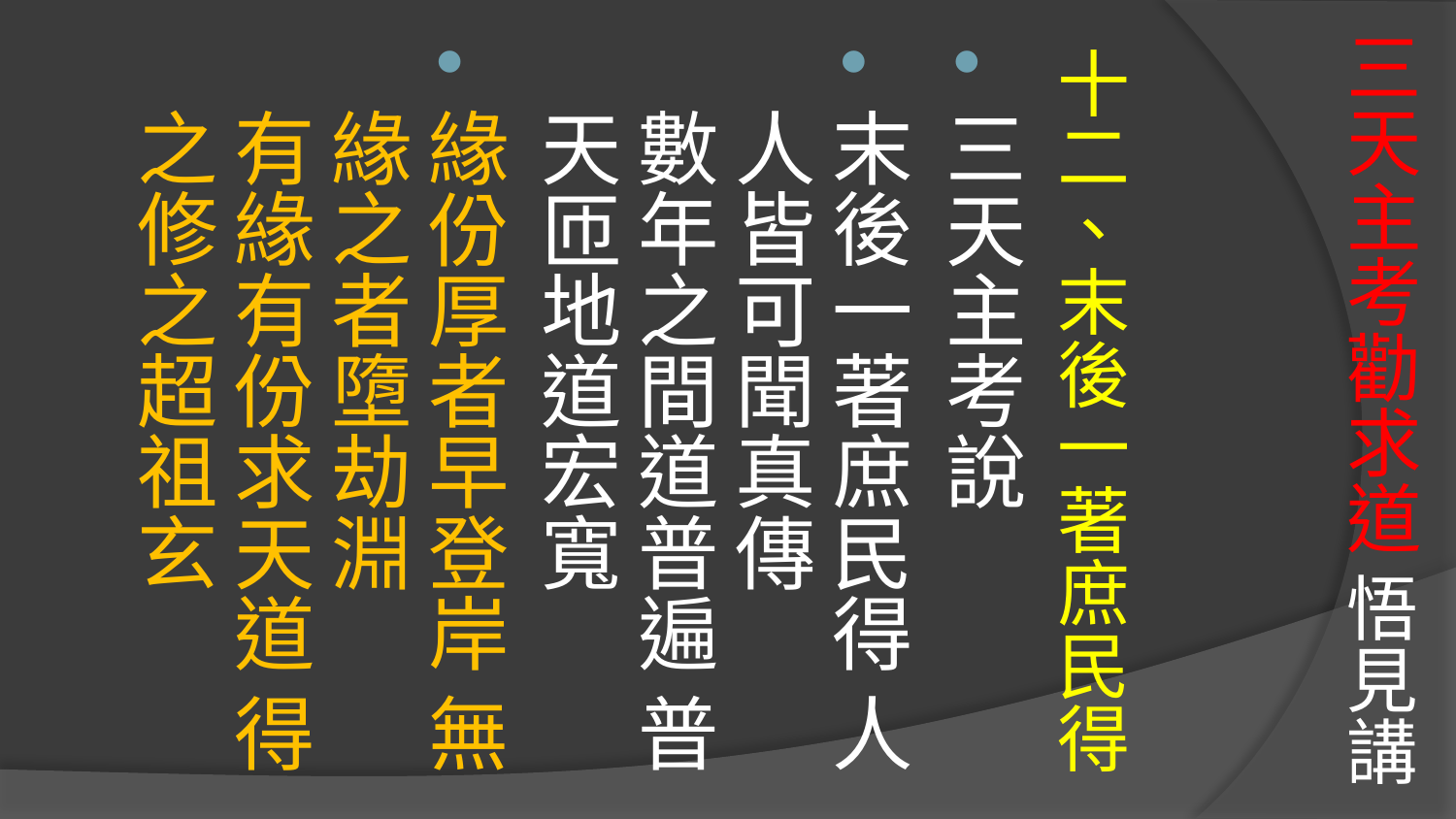

# 三天主考勸求道 悟見講
十二、末後一著庶民得
三天主考說
末後一著庶民得 人人皆可聞真傳
數年之間道普遍 普天匝地道宏寬
緣份厚者早登岸 無緣之者墮劫淵
有緣有份求天道 得之修之超祖玄